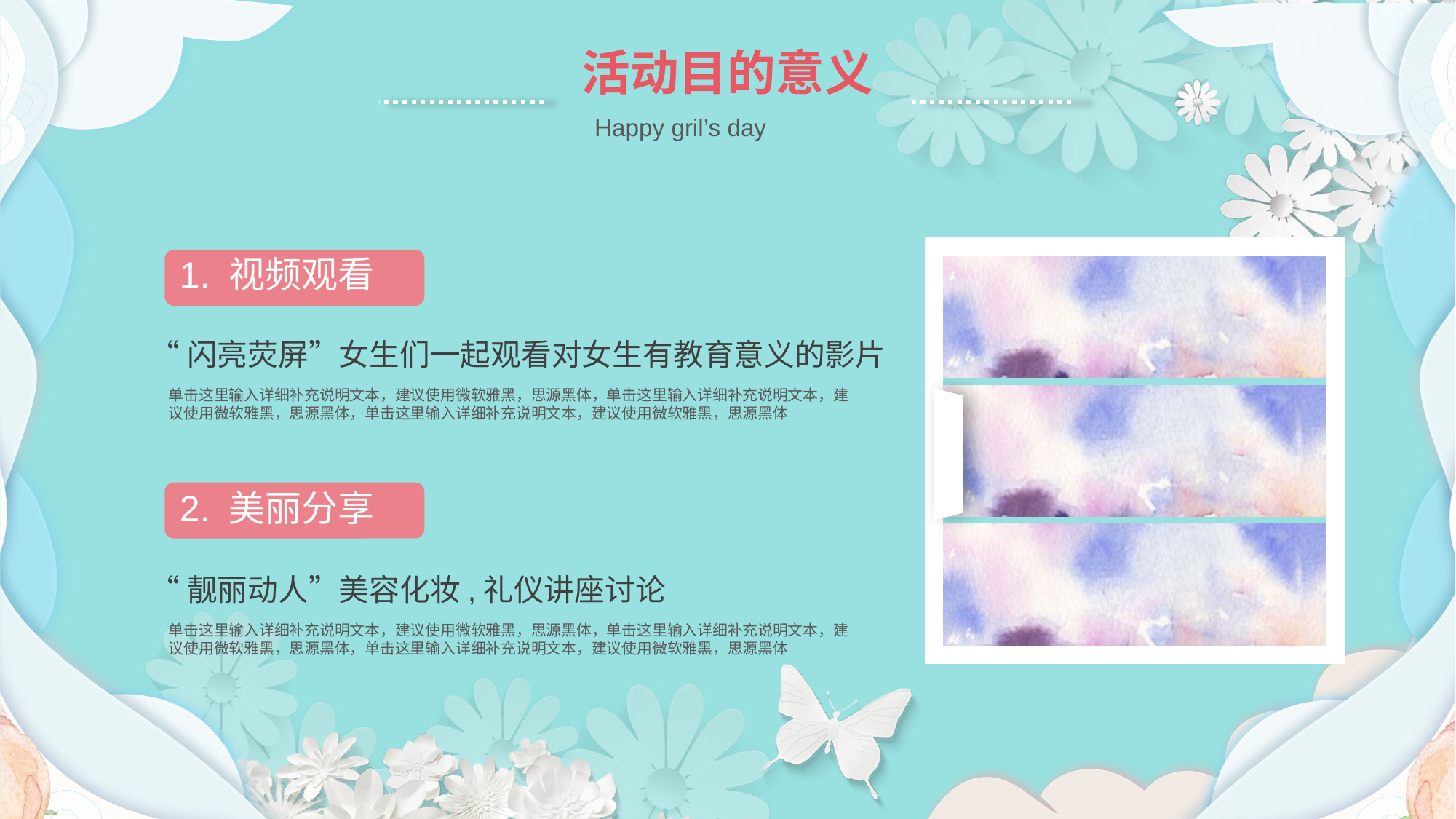

活动目的意义
Happy gril’s day
1. 视频观看

“闪亮荧屏”女生们一起观看对女生有教育意义的影片
单击这里输入详细补充说明文本，建议使用微软雅黑，思源黑体，单击这里输入详细补充说明文本，建议使用微软雅黑，思源黑体，单击这里输入详细补充说明文本，建议使用微软雅黑，思源黑体
2. 美丽分享

“靓丽动人”美容化妆,礼仪讲座讨论
单击这里输入详细补充说明文本，建议使用微软雅黑，思源黑体，单击这里输入详细补充说明文本，建议使用微软雅黑，思源黑体，单击这里输入详细补充说明文本，建议使用微软雅黑，思源黑体